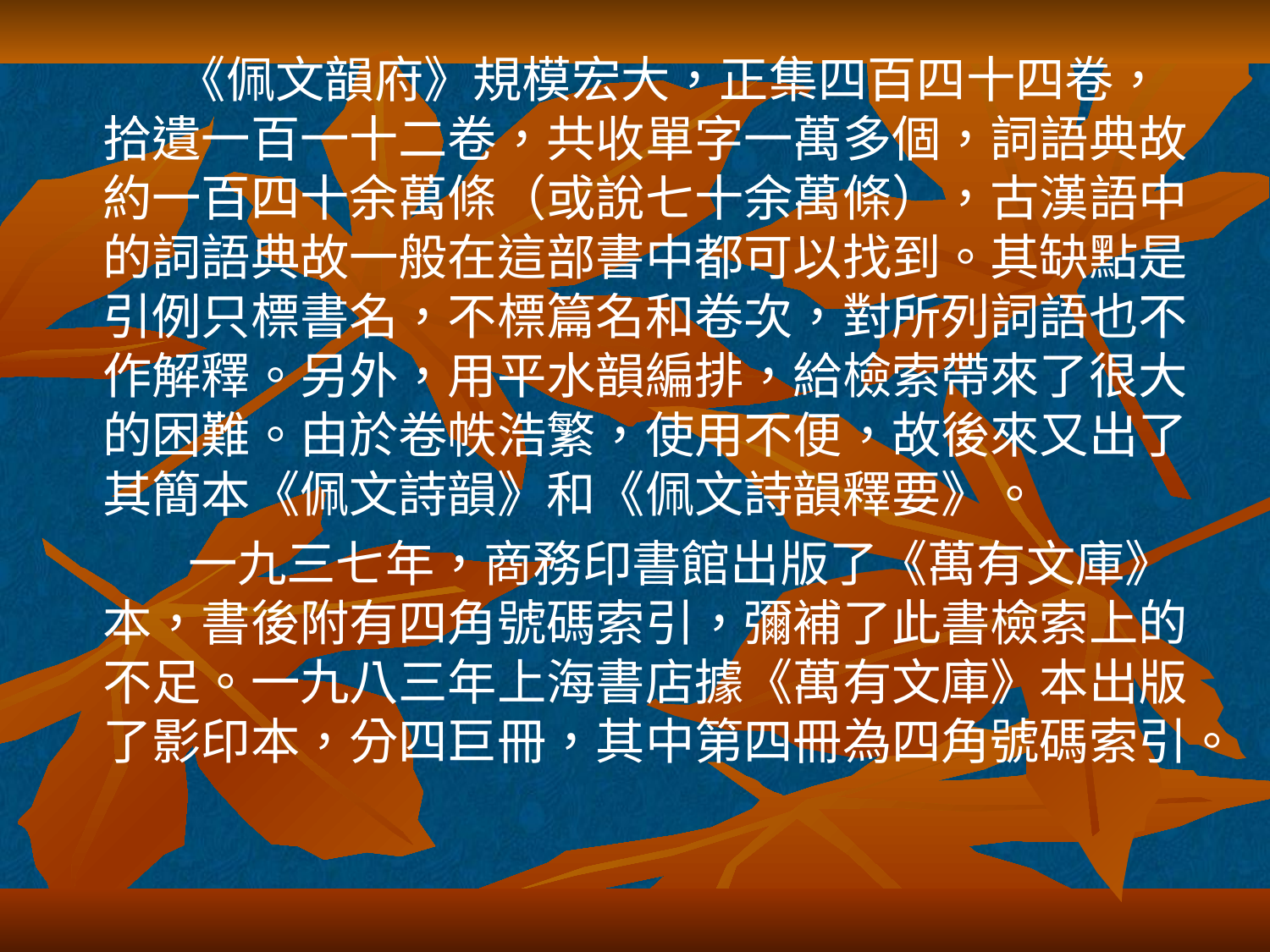

《佩文韻府》規模宏大，正集四百四十四卷，拾遺一百一十二卷，共收單字一萬多個，詞語典故約一百四十余萬條（或說七十余萬條），古漢語中的詞語典故一般在這部書中都可以找到。其缺點是引例只標書名，不標篇名和卷次，對所列詞語也不作解釋。另外，用平水韻編排，給檢索帶來了很大的困難。由於卷帙浩繁，使用不便，故後來又出了其簡本《佩文詩韻》和《佩文詩韻釋要》。
           一九三七年，商務印書館出版了《萬有文庫》本，書後附有四角號碼索引，彌補了此書檢索上的不足。一九八三年上海書店據《萬有文庫》本出版了影印本，分四巨冊，其中第四冊為四角號碼索引。